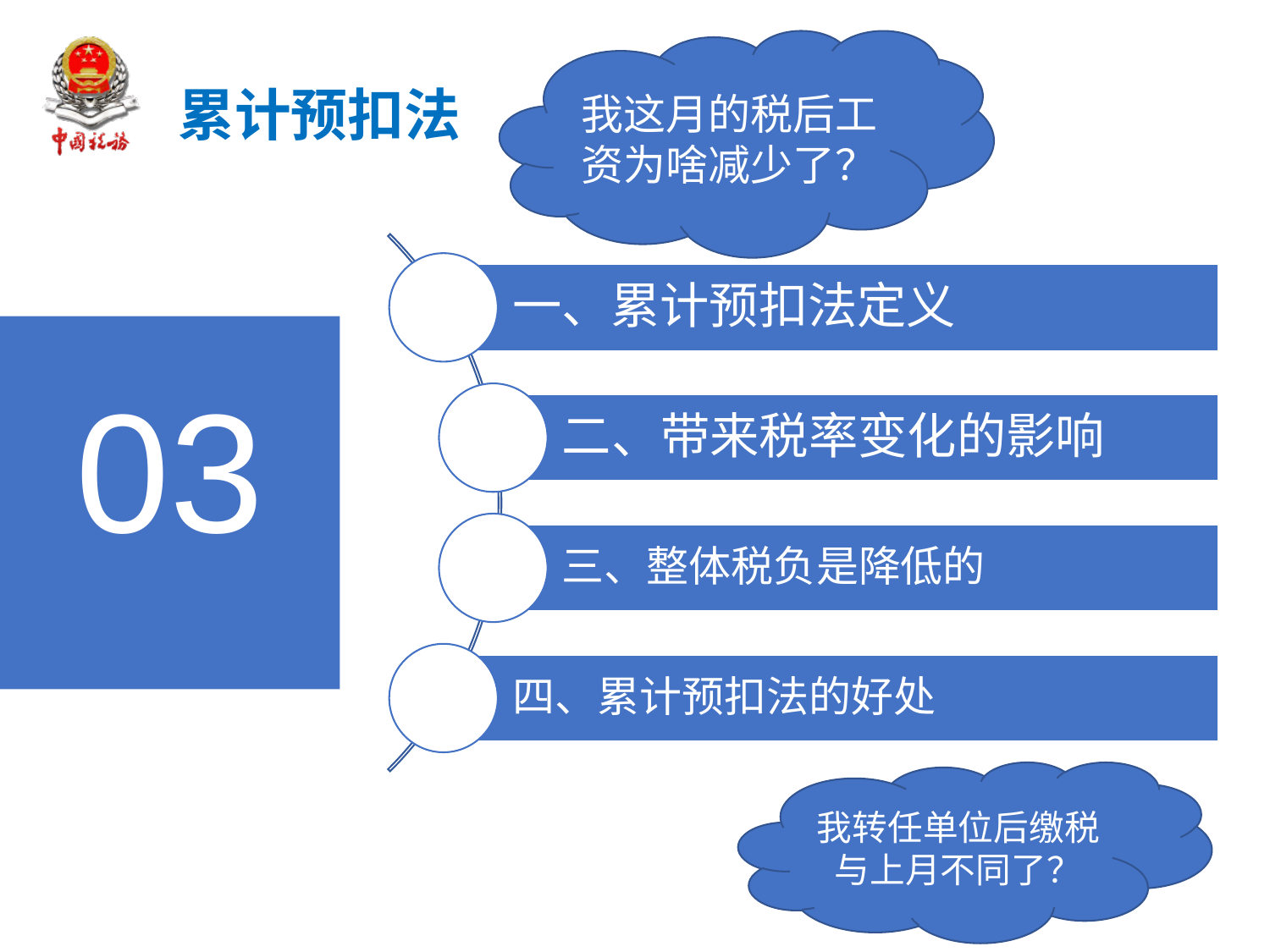

我这月的税后工资为啥减少了？
累计预扣法
一、累计预扣法定义
二、带来税率变化的影响
三、整体税负是降低的
四、累计预扣法的好处

03
我转任单位后缴税与上月不同了？